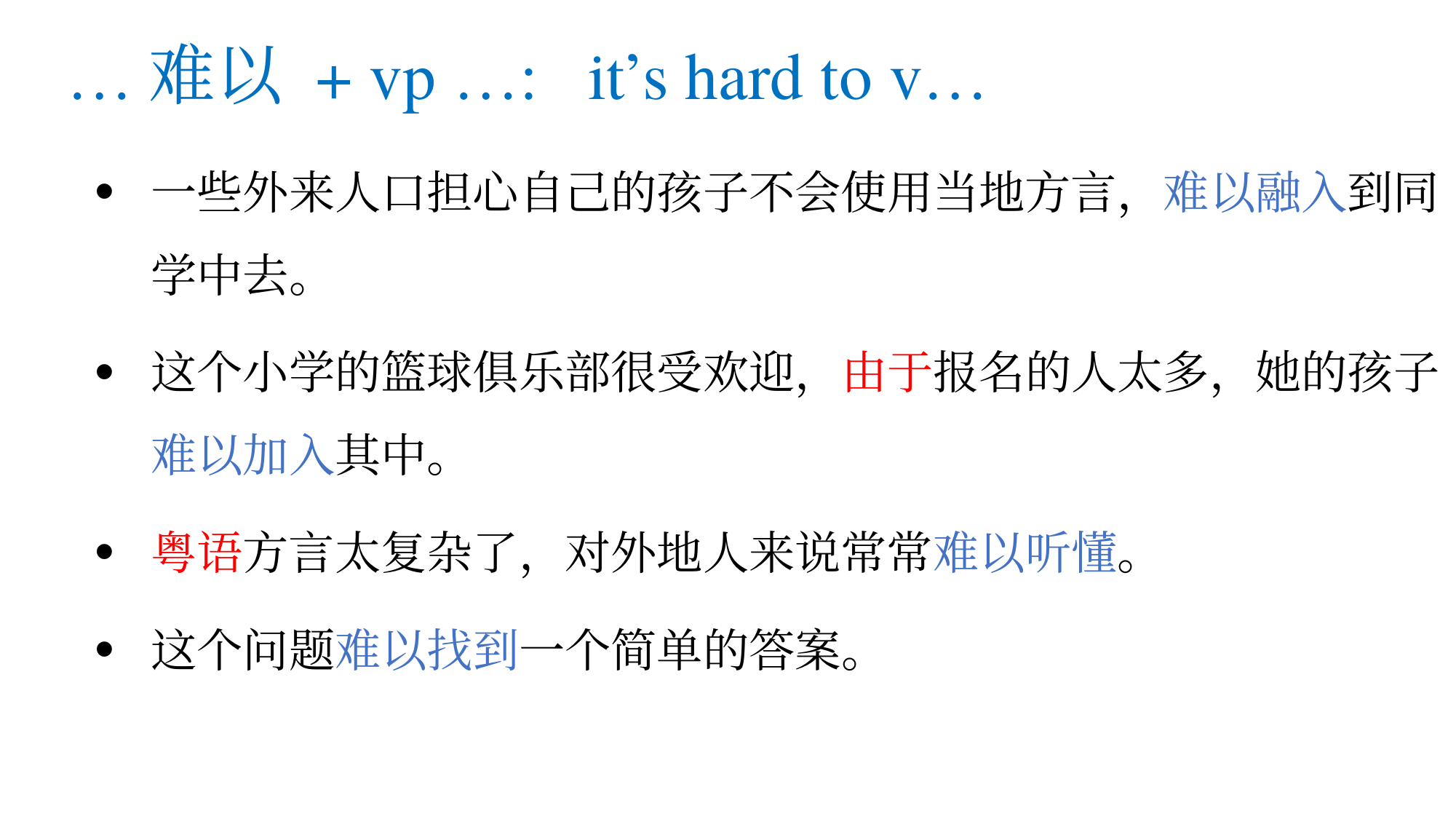

# …难以 + vp …:   it’s hard to v…
一些外来人口担心自己的孩子不会使用当地方言，难以融入到同学中去。
这个小学的篮球俱乐部很受欢迎，由于报名的人太多，她的孩子难以加入其中。
粤语方言太复杂了，对外地人来说常常难以听懂。
这个问题难以找到一个简单的答案。